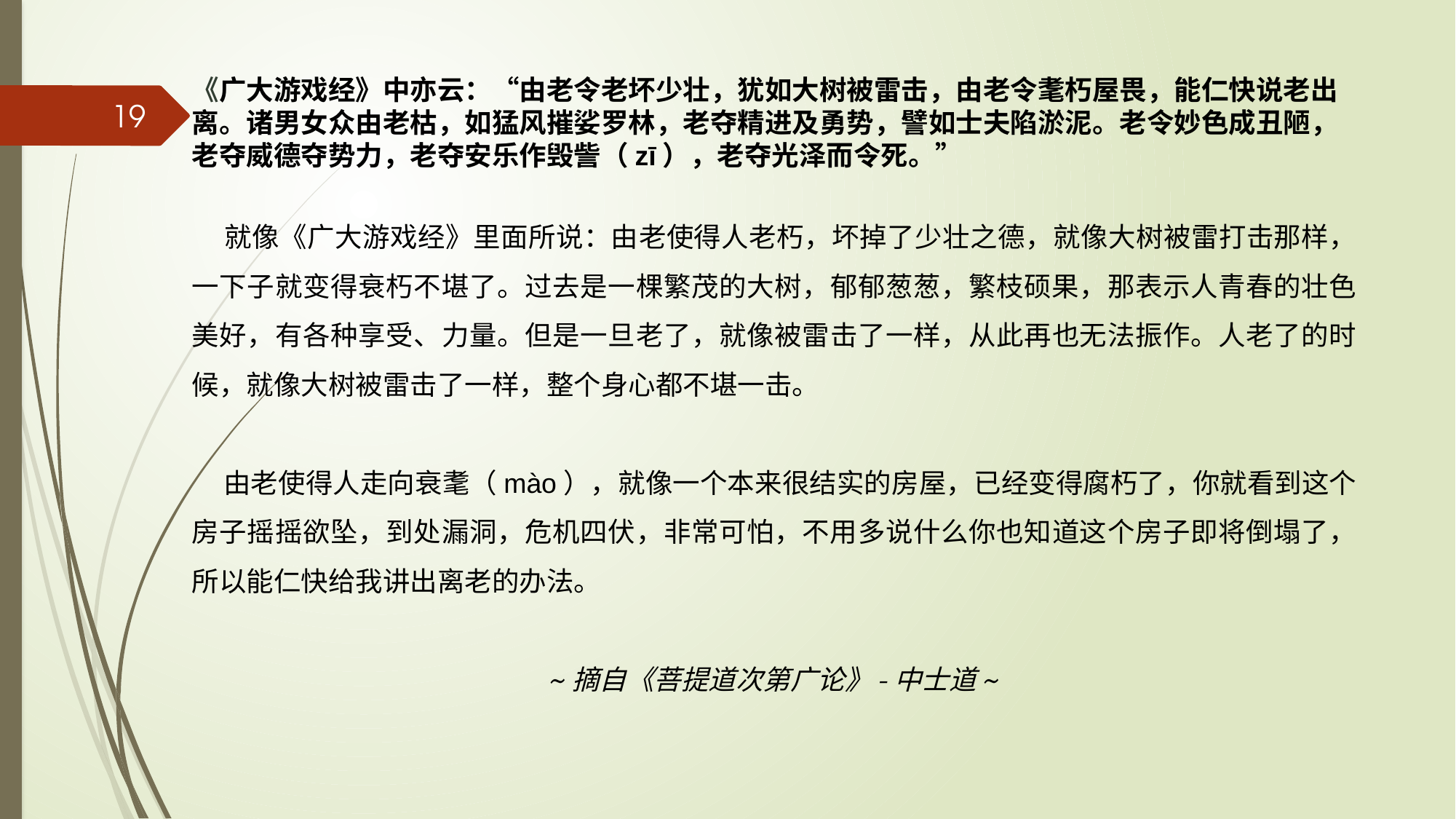

《广大游戏经》中亦云：“由老令老坏少壮，犹如大树被雷击，由老令耄朽屋畏，能仁快说老出离。诸男女众由老枯，如猛风摧娑罗林，老夺精进及勇势，譬如士夫陷淤泥。老令妙色成丑陋，老夺威德夺势力，老夺安乐作毁訾（zī），老夺光泽而令死。”

    就像《广大游戏经》里面所说：由老使得人老朽，坏掉了少壮之德，就像大树被雷打击那样，一下子就变得衰朽不堪了。过去是一棵繁茂的大树，郁郁葱葱，繁枝硕果，那表示人青春的壮色美好，有各种享受、力量。但是一旦老了，就像被雷击了一样，从此再也无法振作。人老了的时候，就像大树被雷击了一样，整个身心都不堪一击。

    由老使得人走向衰耄（mào），就像一个本来很结实的房屋，已经变得腐朽了，你就看到这个房子摇摇欲坠，到处漏洞，危机四伏，非常可怕，不用多说什么你也知道这个房子即将倒塌了，所以能仁快给我讲出离老的办法。

~摘自《菩提道次第广论》-中士道~

19